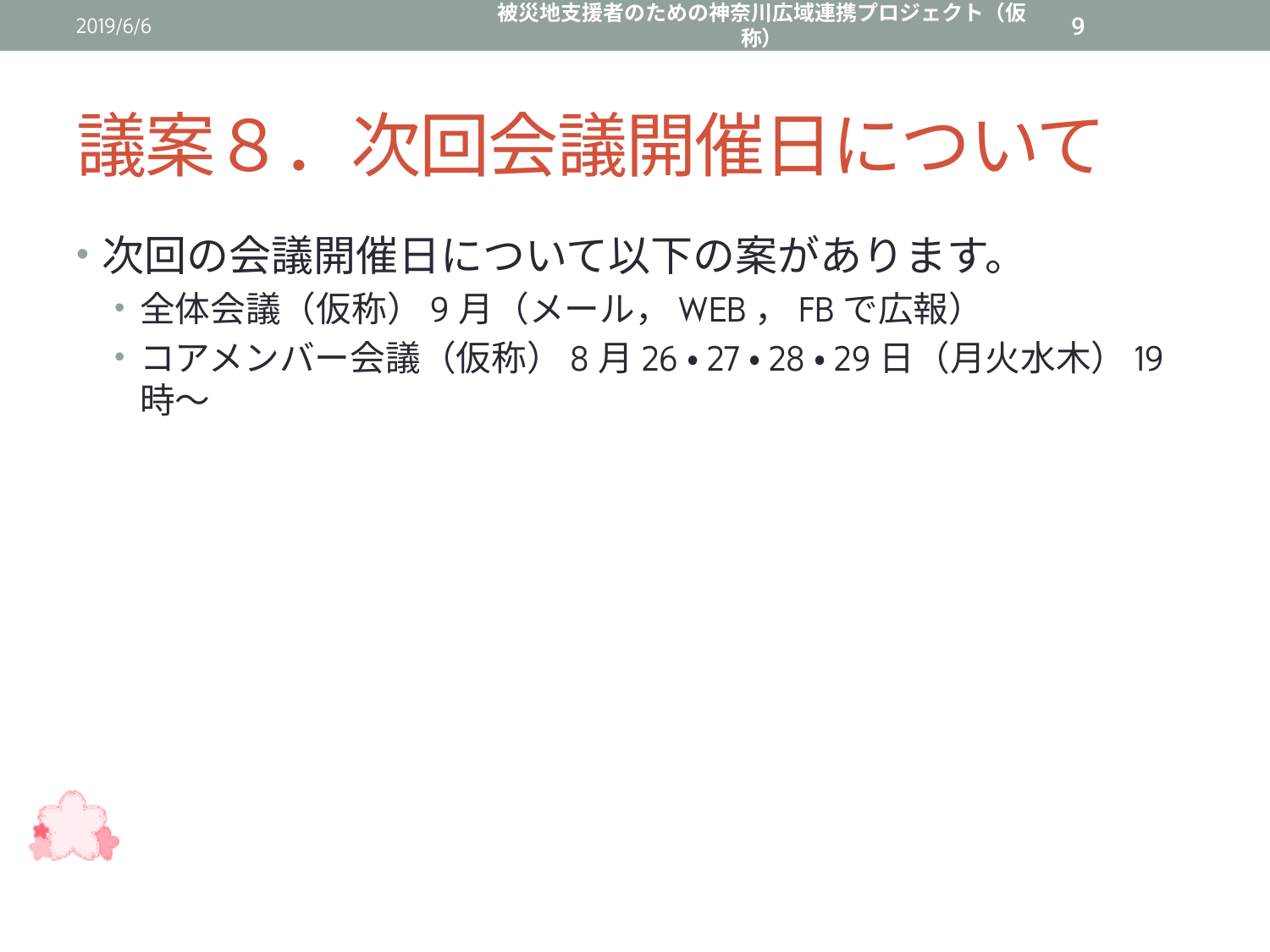

2019/6/6
被災地支援者のための神奈川広域連携プロジェクト（仮称）
9
# 議案８．次回会議開催日について
次回の会議開催日について以下の案があります。
全体会議（仮称）9月（メール，WEB，FBで広報）
コアメンバー会議（仮称）8月26・27・28・29日（月火水木）19時～